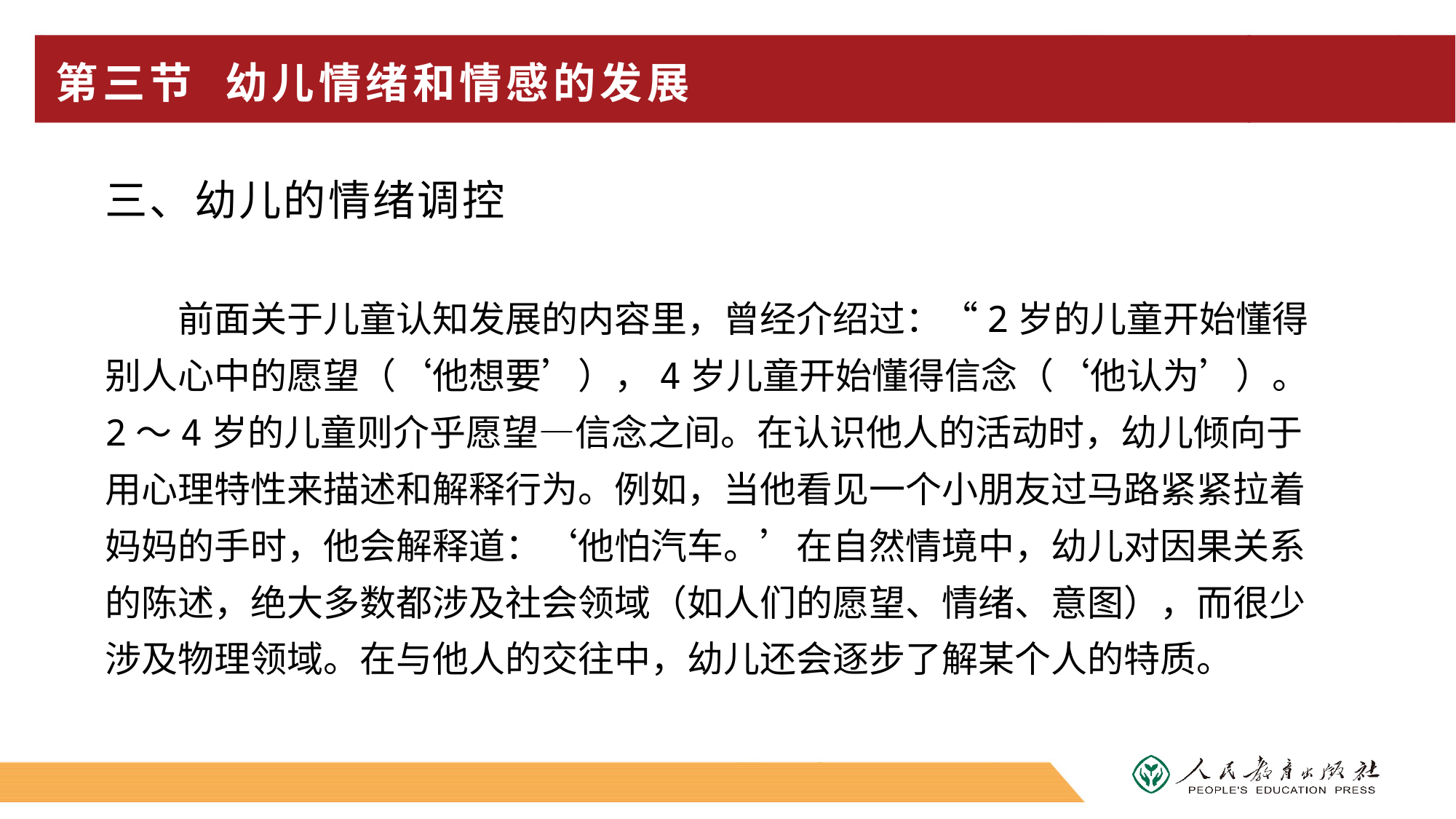

# 第三节  幼儿情绪和情感的发展
三、幼儿的情绪调控
前面关于儿童认知发展的内容里，曾经介绍过：“2岁的儿童开始懂得别人心中的愿望（‘他想要’），4岁儿童开始懂得信念（‘他认为’）。2〜4岁的儿童则介乎愿望—信念之间。在认识他人的活动时，幼儿倾向于用心理特性来描述和解释行为。例如，当他看见一个小朋友过马路紧紧拉着妈妈的手时，他会解释道：‘他怕汽车。’在自然情境中，幼儿对因果关系的陈述，绝大多数都涉及社会领域（如人们的愿望、情绪、意图），而很少涉及物理领域。在与他人的交往中，幼儿还会逐步了解某个人的特质。